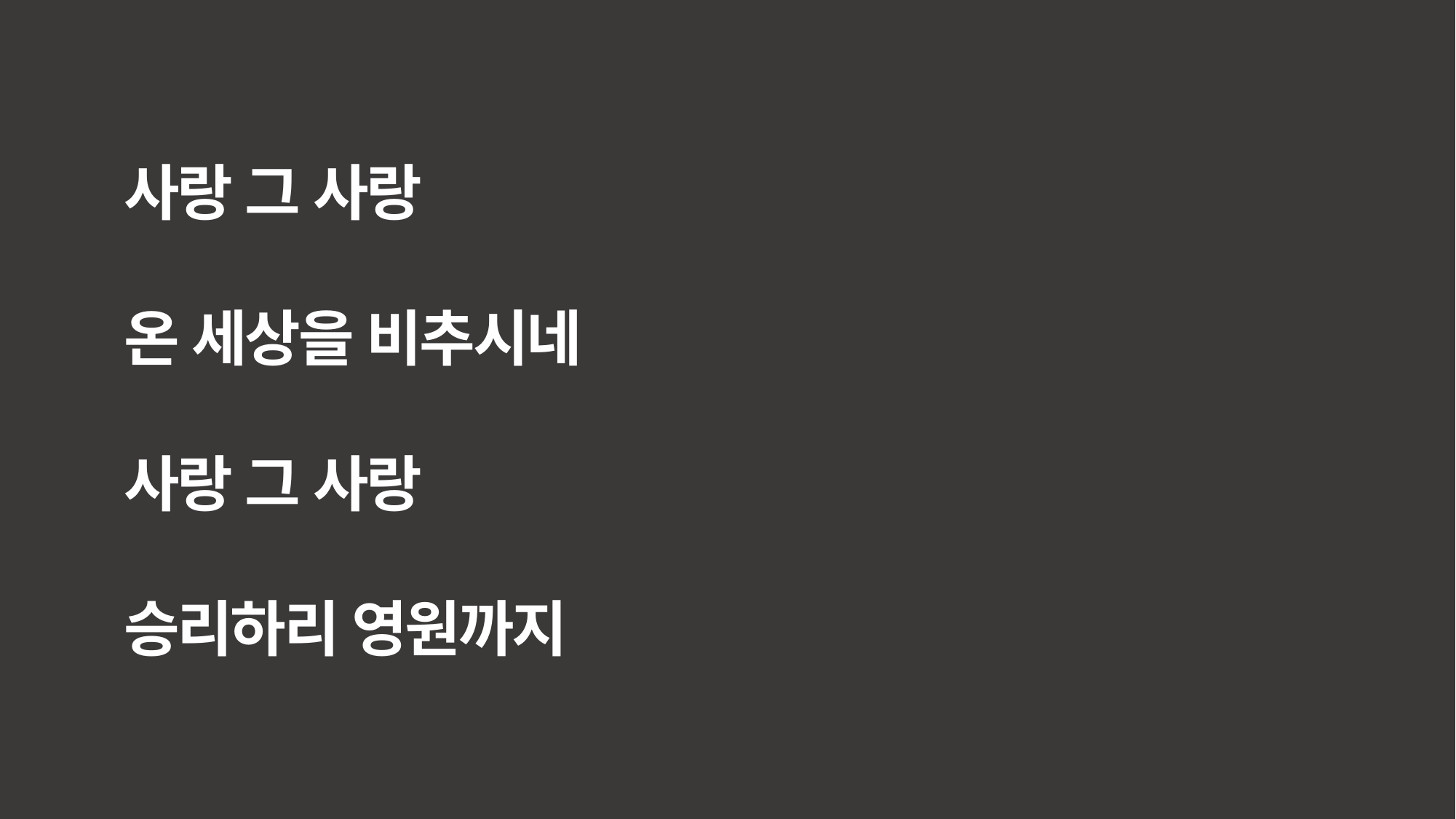

사랑 그 사랑
온 세상을 비추시네
사랑 그 사랑
승리하리 영원까지